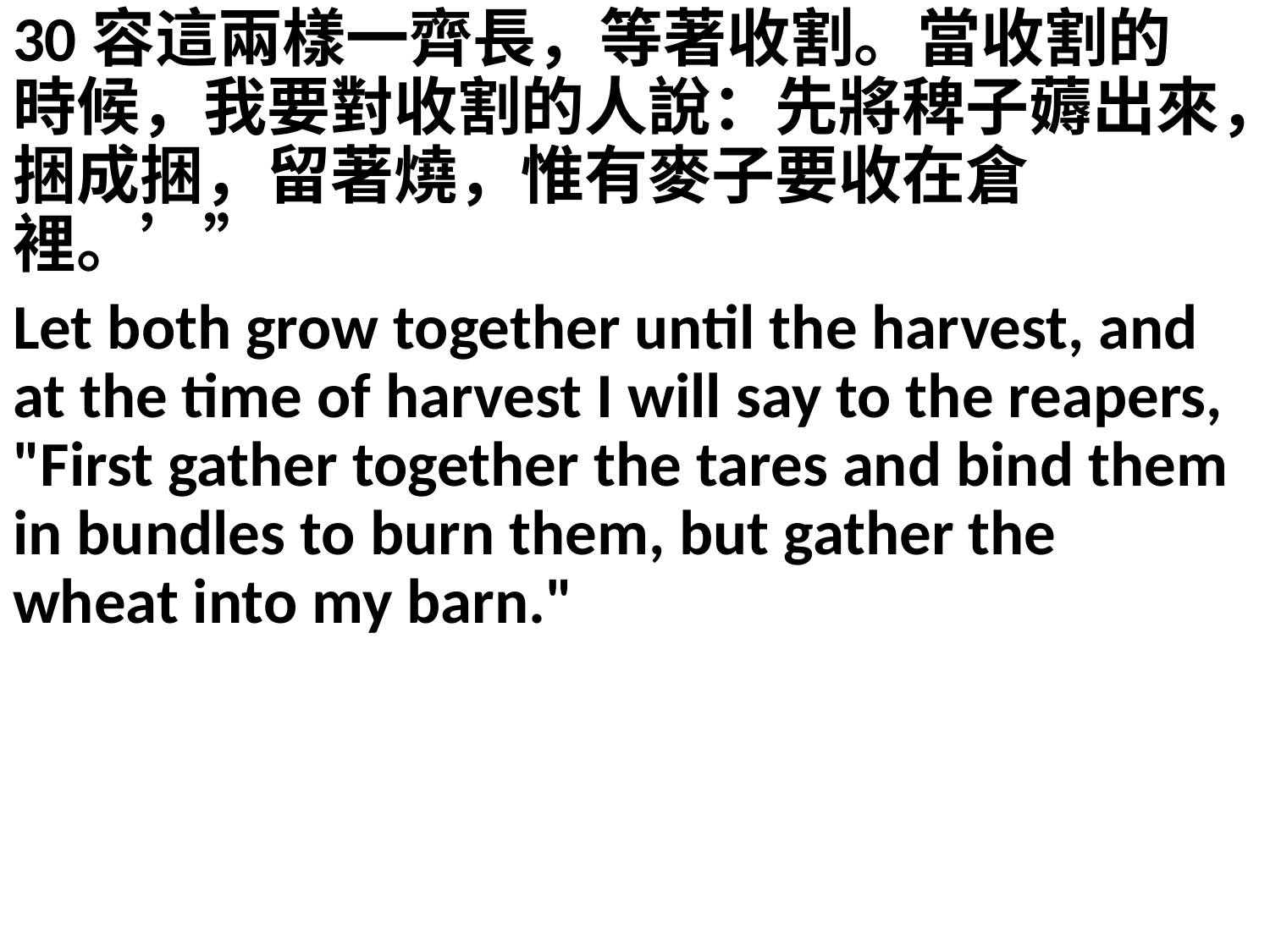

30容這兩樣一齊長，等著收割。當收割的時候，我要對收割的人說：先將稗子薅出來，捆成捆，留著燒，惟有麥子要收在倉裡。’”
Let both grow together until the harvest, and at the time of harvest I will say to the reapers, "First gather together the tares and bind them in bundles to burn them, but gather the wheat into my barn."